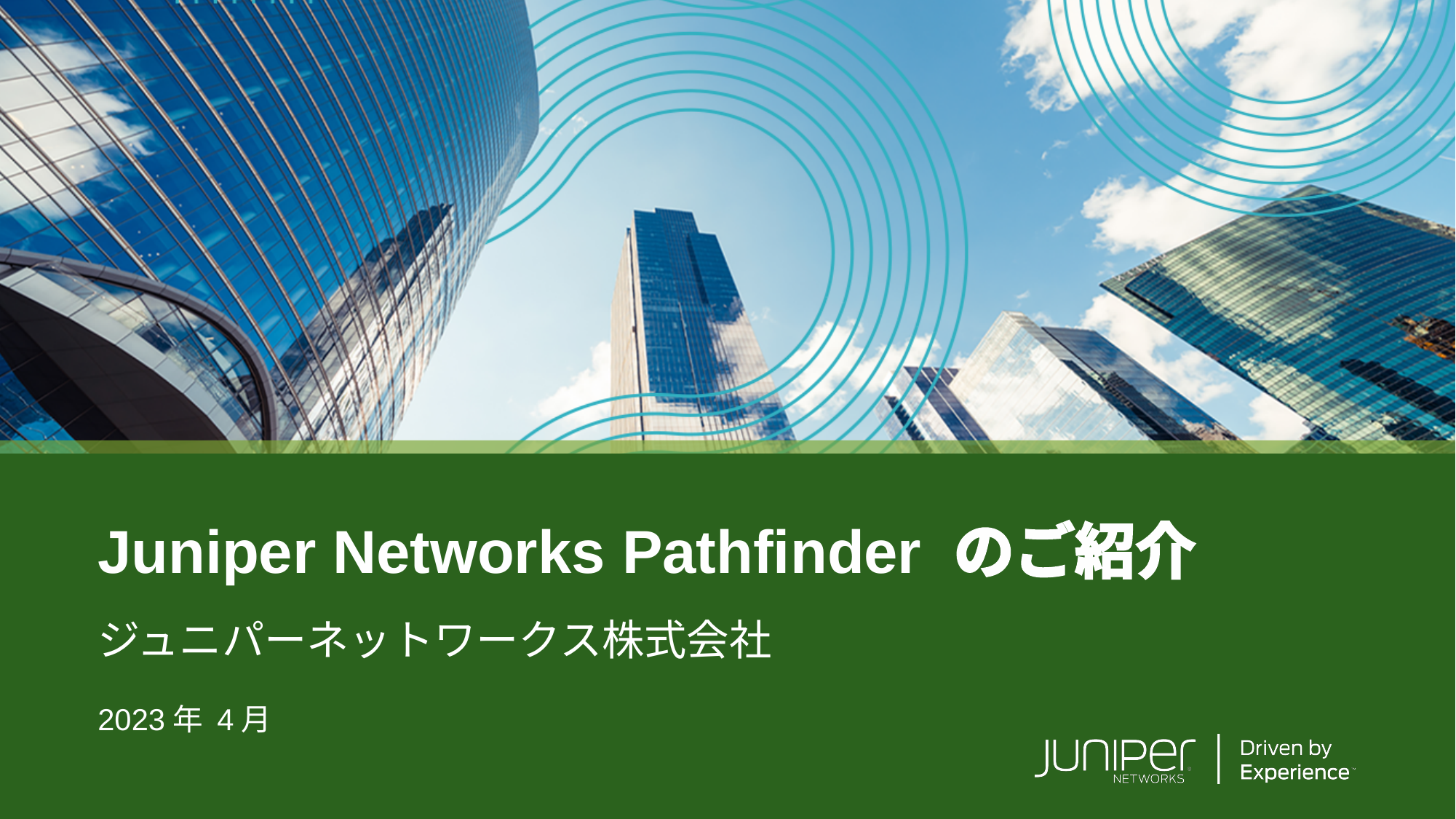

# Juniper Networks Pathfinder のご紹介
ジュニパーネットワークス株式会社
2023年 4月